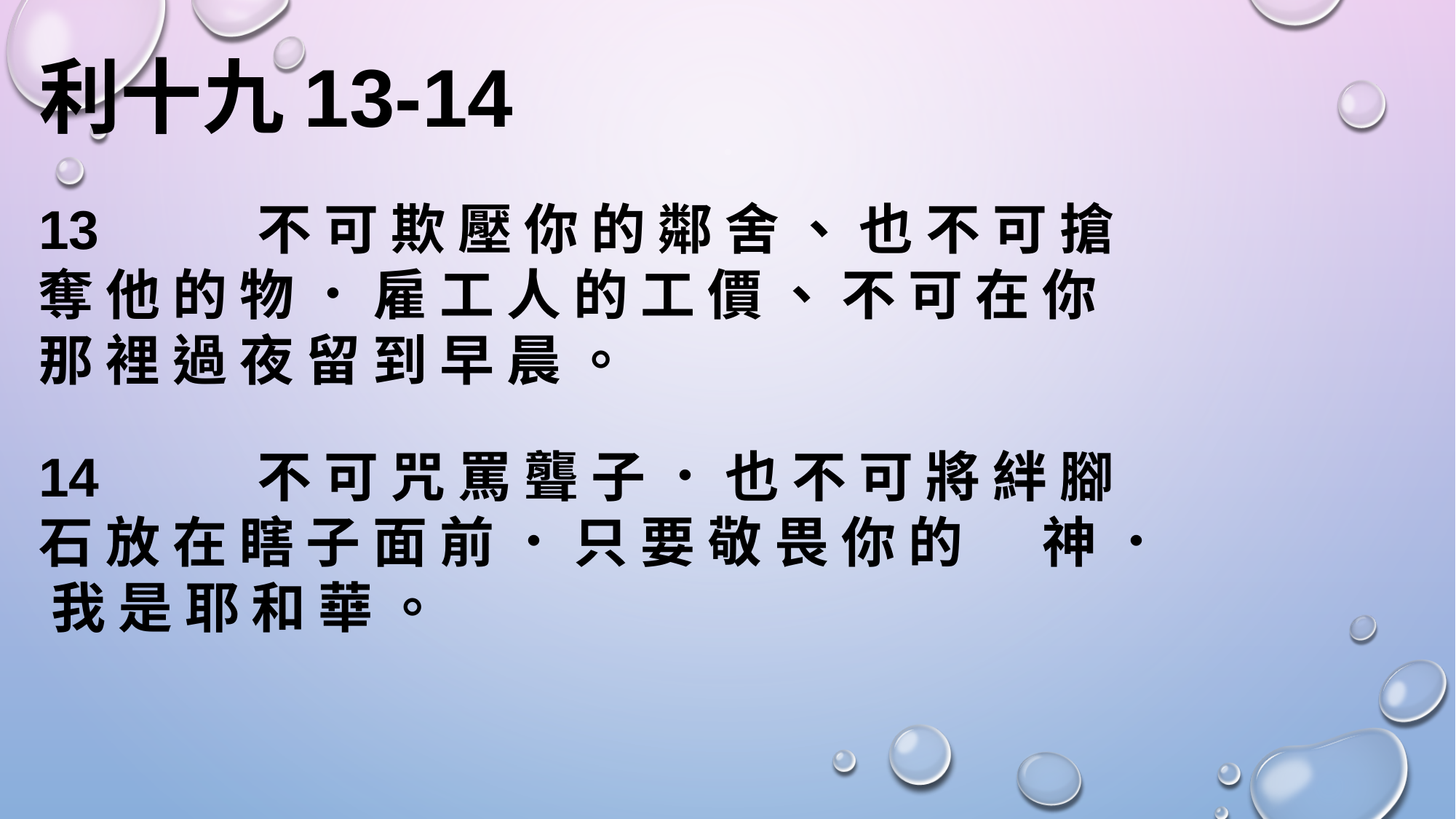

利十九13-14

13	  	不 可 欺 壓 你 的 鄰 舍 、 也 不 可 搶 奪 他 的 物 ． 雇 工 人 的 工 價 、 不 可 在 你 那 裡 過 夜 留 到 早 晨 。

14	  	不 可 咒 罵 聾 子 ． 也 不 可 將 絆 腳 石 放 在 瞎 子 面 前 ． 只 要 敬 畏 你 的 　 神 ． 我 是 耶 和 華 。